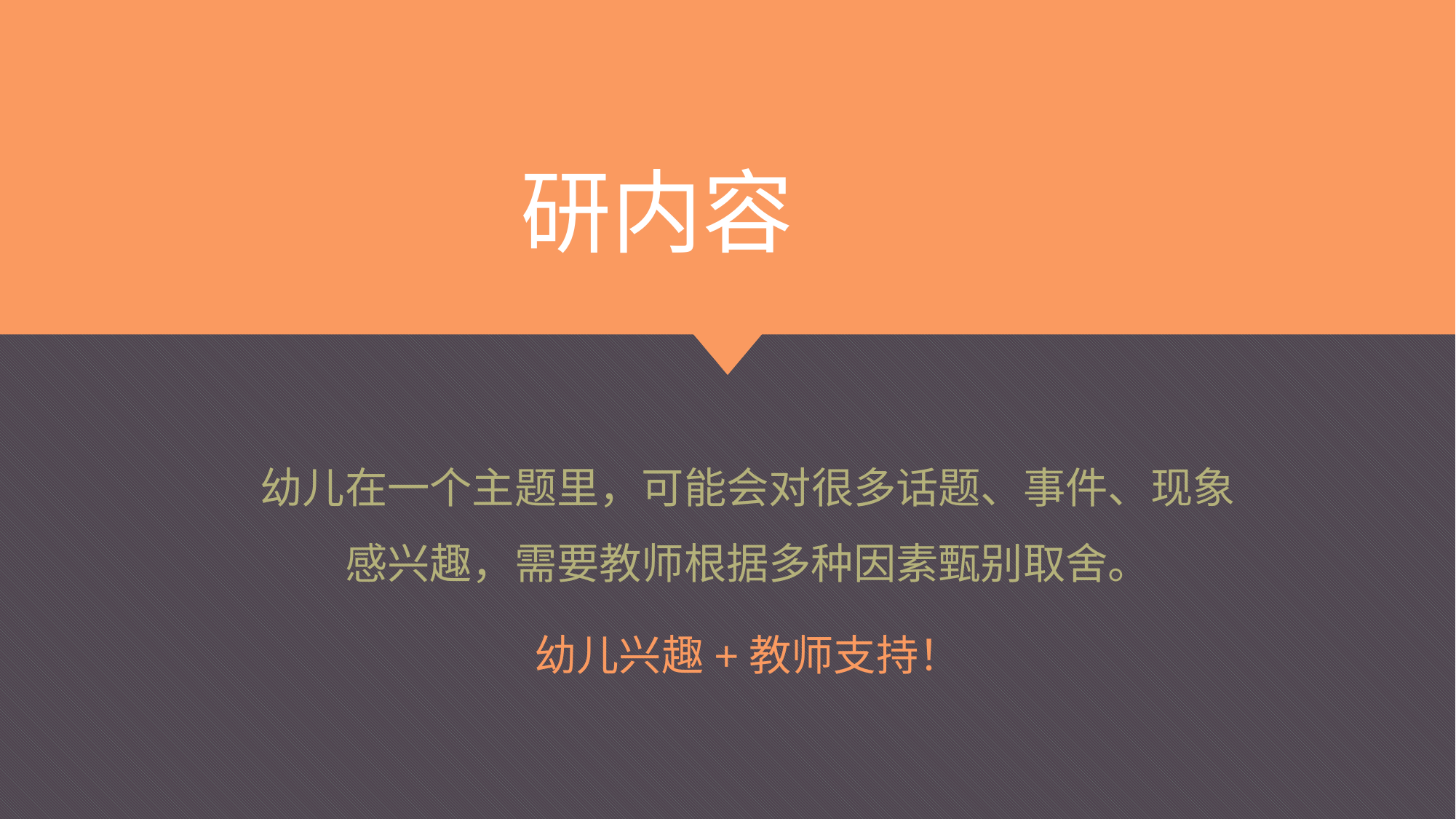

# 研内容
幼儿在一个主题里，可能会对很多话题、事件、现象感兴趣，需要教师根据多种因素甄别取舍。
幼儿兴趣+教师支持！